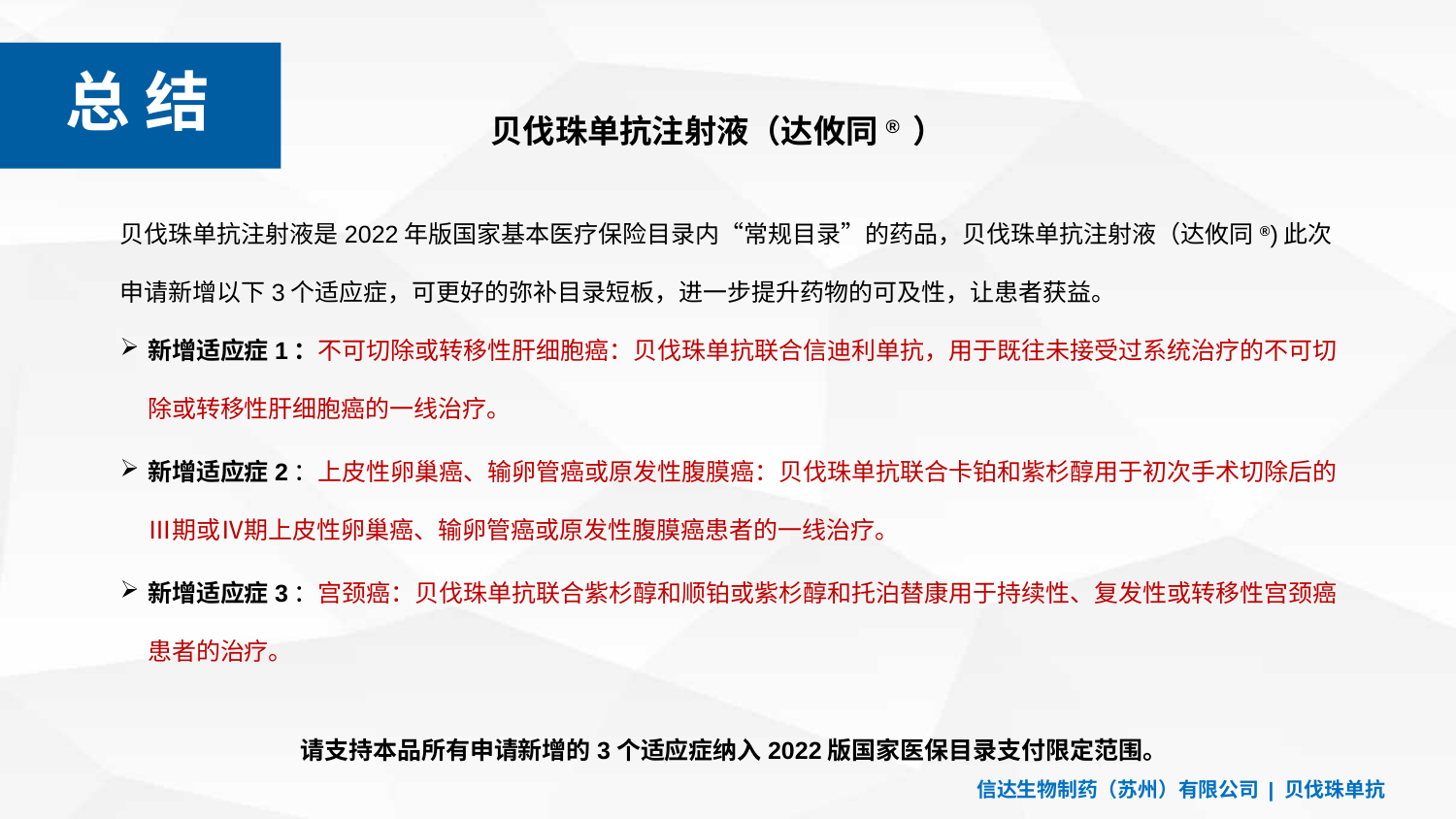

总 结
贝伐珠单抗注射液（达攸同® ）
贝伐珠单抗注射液是2022年版国家基本医疗保险目录内“常规目录”的药品，贝伐珠单抗注射液（达攸同®)此次申请新增以下3个适应症，可更好的弥补目录短板，进一步提升药物的可及性，让患者获益。
新增适应症1：不可切除或转移性肝细胞癌：贝伐珠单抗联合信迪利单抗，用于既往未接受过系统治疗的不可切除或转移性肝细胞癌的一线治疗。
新增适应症2：上皮性卵巢癌、输卵管癌或原发性腹膜癌：贝伐珠单抗联合卡铂和紫杉醇用于初次手术切除后的Ⅲ期或Ⅳ期上皮性卵巢癌、输卵管癌或原发性腹膜癌患者的一线治疗。
新增适应症3：宫颈癌：贝伐珠单抗联合紫杉醇和顺铂或紫杉醇和托泊替康用于持续性、复发性或转移性宫颈癌患者的治疗。

请支持本品所有申请新增的3个适应症纳入2022版国家医保目录支付限定范围。

信达生物制药（苏州）有限公司 | 贝伐珠单抗